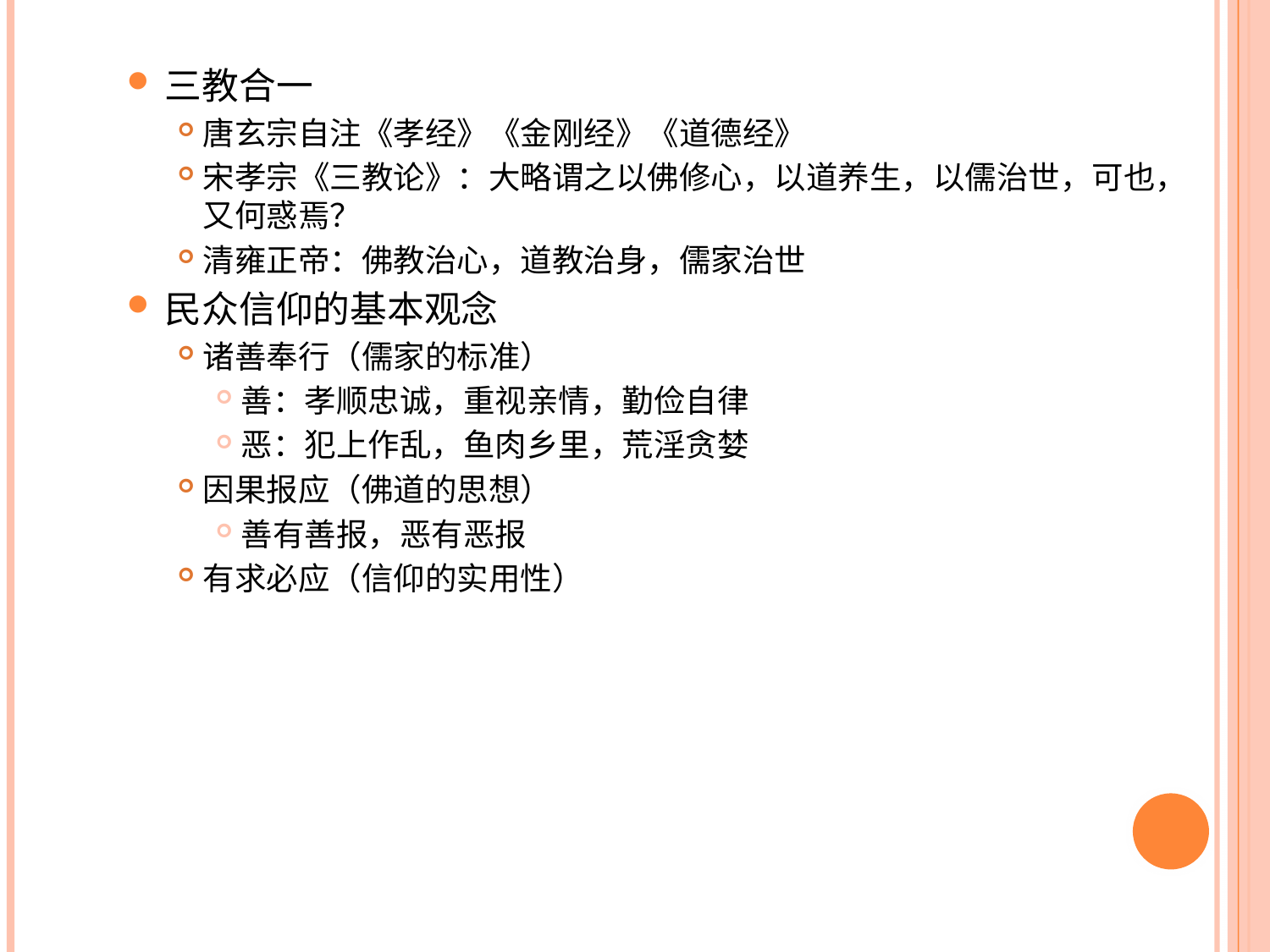

三教合一
唐玄宗自注《孝经》《金刚经》《道德经》
宋孝宗《三教论》：大略谓之以佛修心，以道养生，以儒治世，可也，又何惑焉？
清雍正帝：佛教治心，道教治身，儒家治世
民众信仰的基本观念
诸善奉行（儒家的标准）
善：孝顺忠诚，重视亲情，勤俭自律
恶：犯上作乱，鱼肉乡里，荒淫贪婪
因果报应（佛道的思想）
善有善报，恶有恶报
有求必应（信仰的实用性）